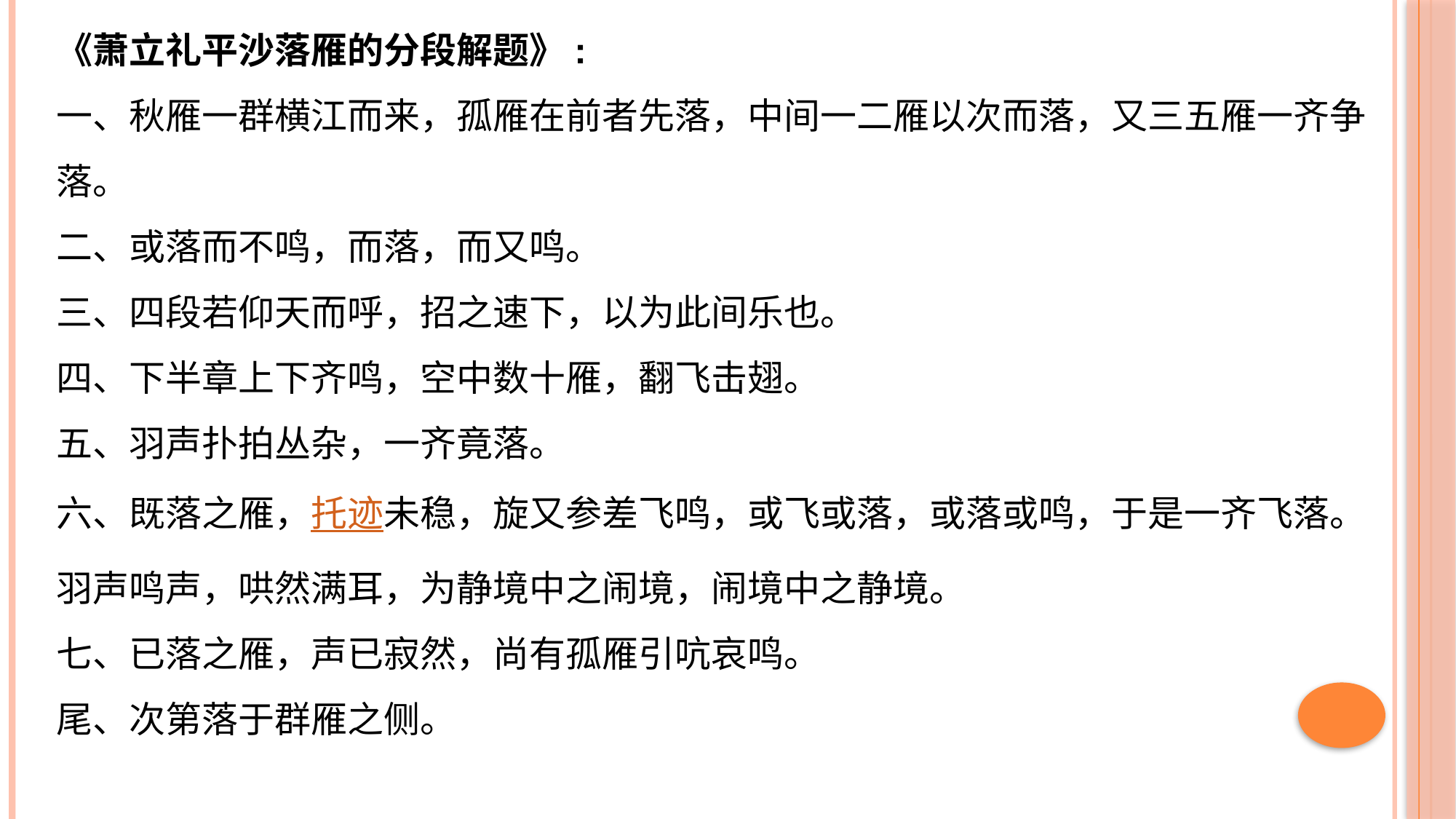

《萧立礼平沙落雁的分段解题》:
一、秋雁一群横江而来，孤雁在前者先落，中间一二雁以次而落，又三五雁一齐争落。
二、或落而不鸣，而落，而又鸣。
三、四段若仰天而呼，招之速下，以为此间乐也。
四、下半章上下齐鸣，空中数十雁，翻飞击翅。
五、羽声扑拍丛杂，一齐竟落。
六、既落之雁，托迹未稳，旋又参差飞鸣，或飞或落，或落或鸣，于是一齐飞落。羽声鸣声，哄然满耳，为静境中之闹境，闹境中之静境。
七、已落之雁，声已寂然，尚有孤雁引吭哀鸣。
尾、次第落于群雁之侧。